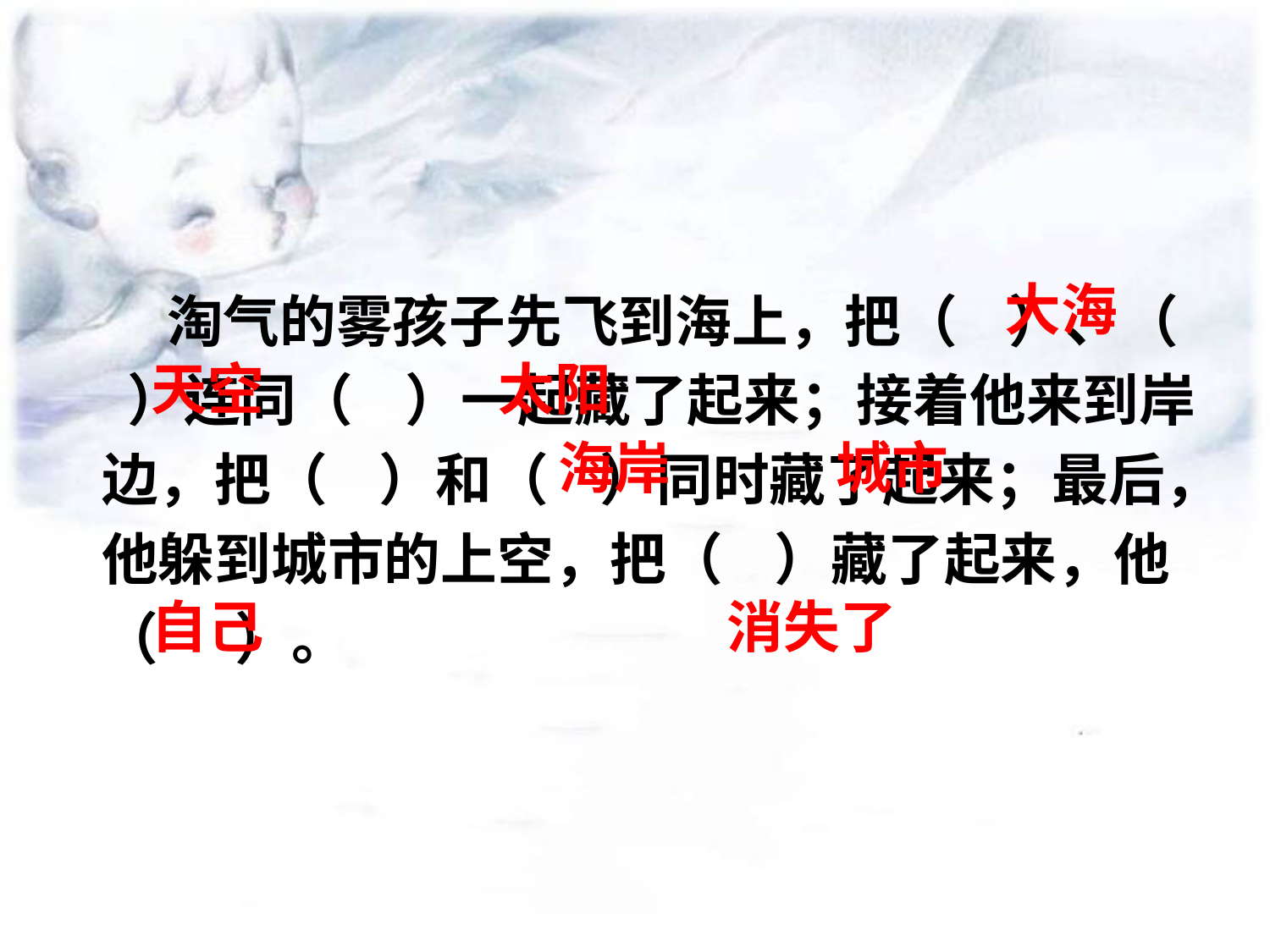

淘气的雾孩子先飞到海上，把（    ）、（    ）连同（    ）一起藏了起来；接着他来到岸边，把（    ）和（    ）同时藏了起来；最后，他躲到城市的上空，把（    ）藏了起来，他（      ）。
大海
天空
太阳
海岸
城市
自己
消失了